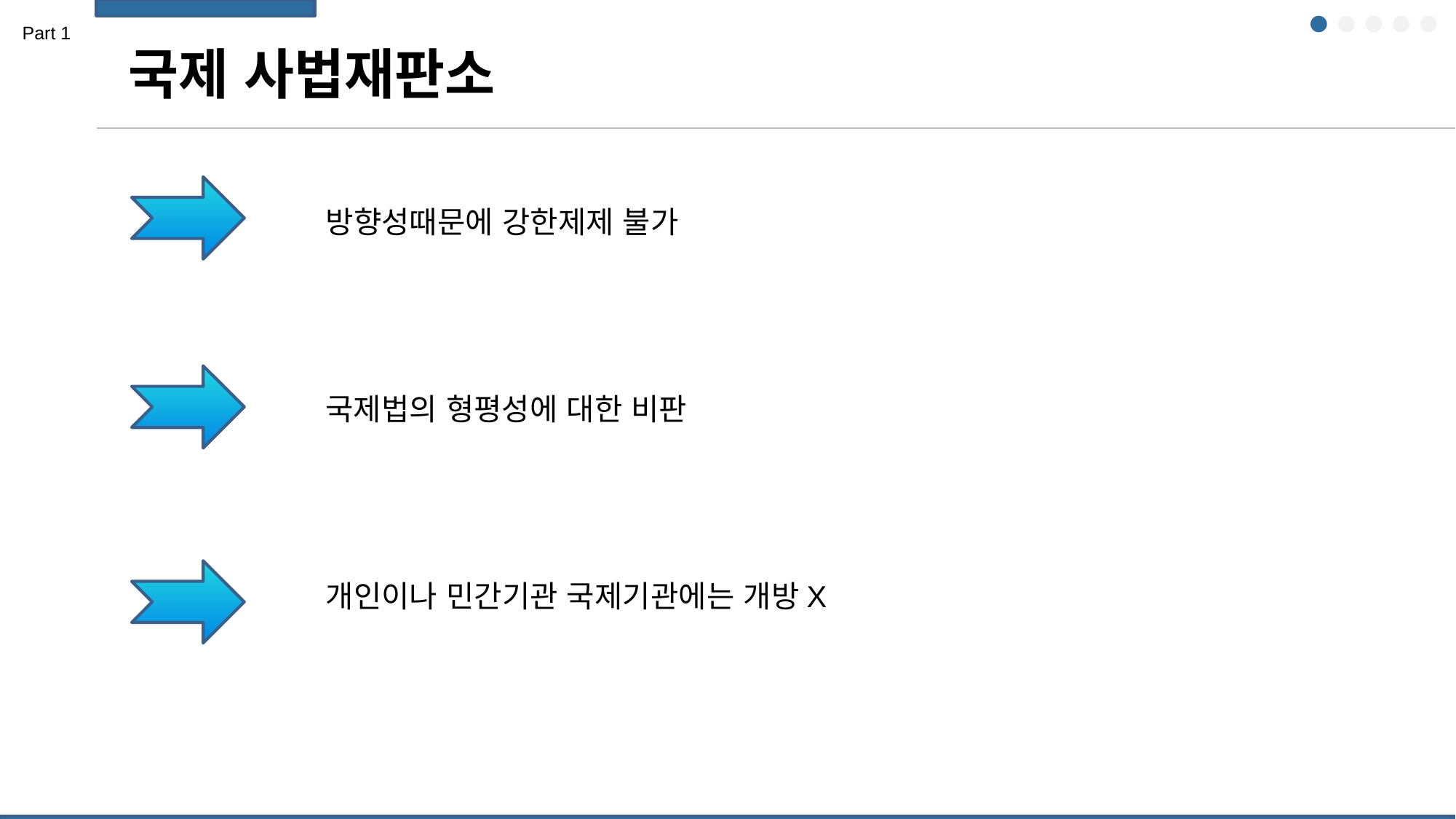

Part 1

국제 사법재판소

방향성때문에 강한제제 불가

국제법의 형평성에 대한 비판

개인이나 민간기관 국제기관에는 개방X